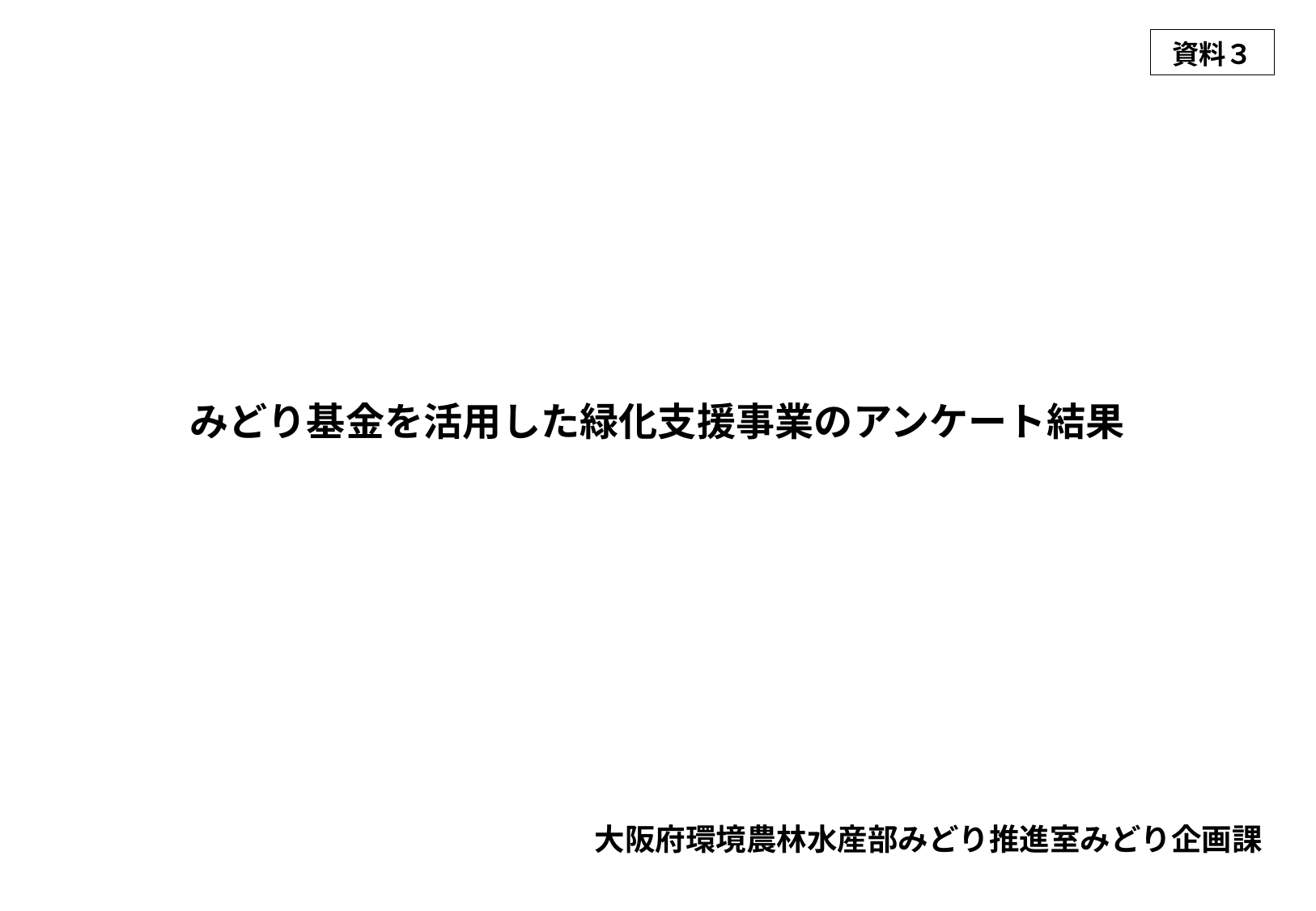

資料３
みどり基金を活用した緑化支援事業のアンケート結果
# 大阪府環境農林水産部みどり推進室みどり企画課